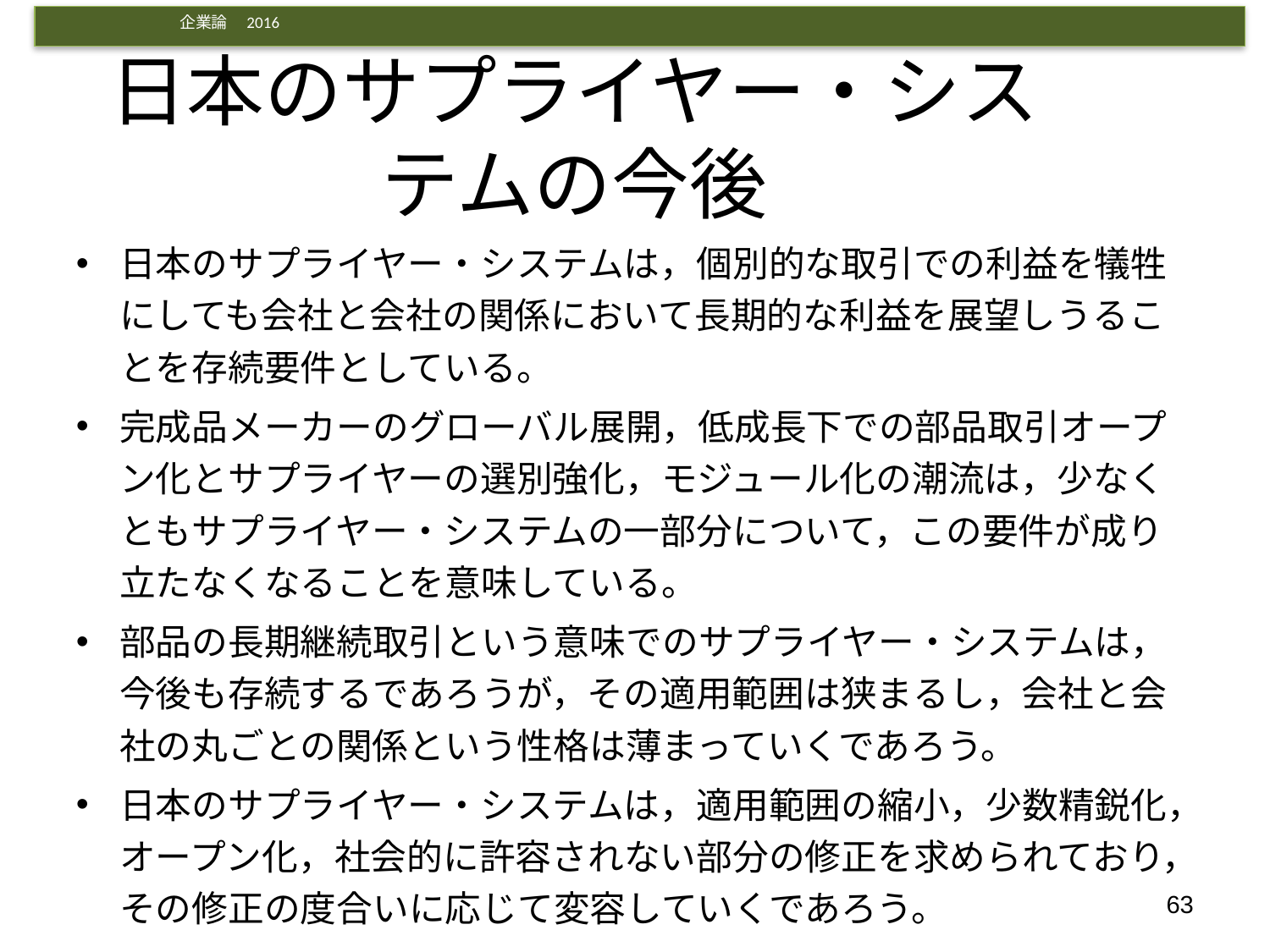

# 日本のサプライヤー・システムの今後
日本のサプライヤー・システムは，個別的な取引での利益を犠牲にしても会社と会社の関係において長期的な利益を展望しうることを存続要件としている。
完成品メーカーのグローバル展開，低成長下での部品取引オープン化とサプライヤーの選別強化，モジュール化の潮流は，少なくともサプライヤー・システムの一部分について，この要件が成り立たなくなることを意味している。
部品の長期継続取引という意味でのサプライヤー・システムは，今後も存続するであろうが，その適用範囲は狭まるし，会社と会社の丸ごとの関係という性格は薄まっていくであろう。
日本のサプライヤー・システムは，適用範囲の縮小，少数精鋭化，オープン化，社会的に許容されない部分の修正を求められており，その修正の度合いに応じて変容していくであろう。
63